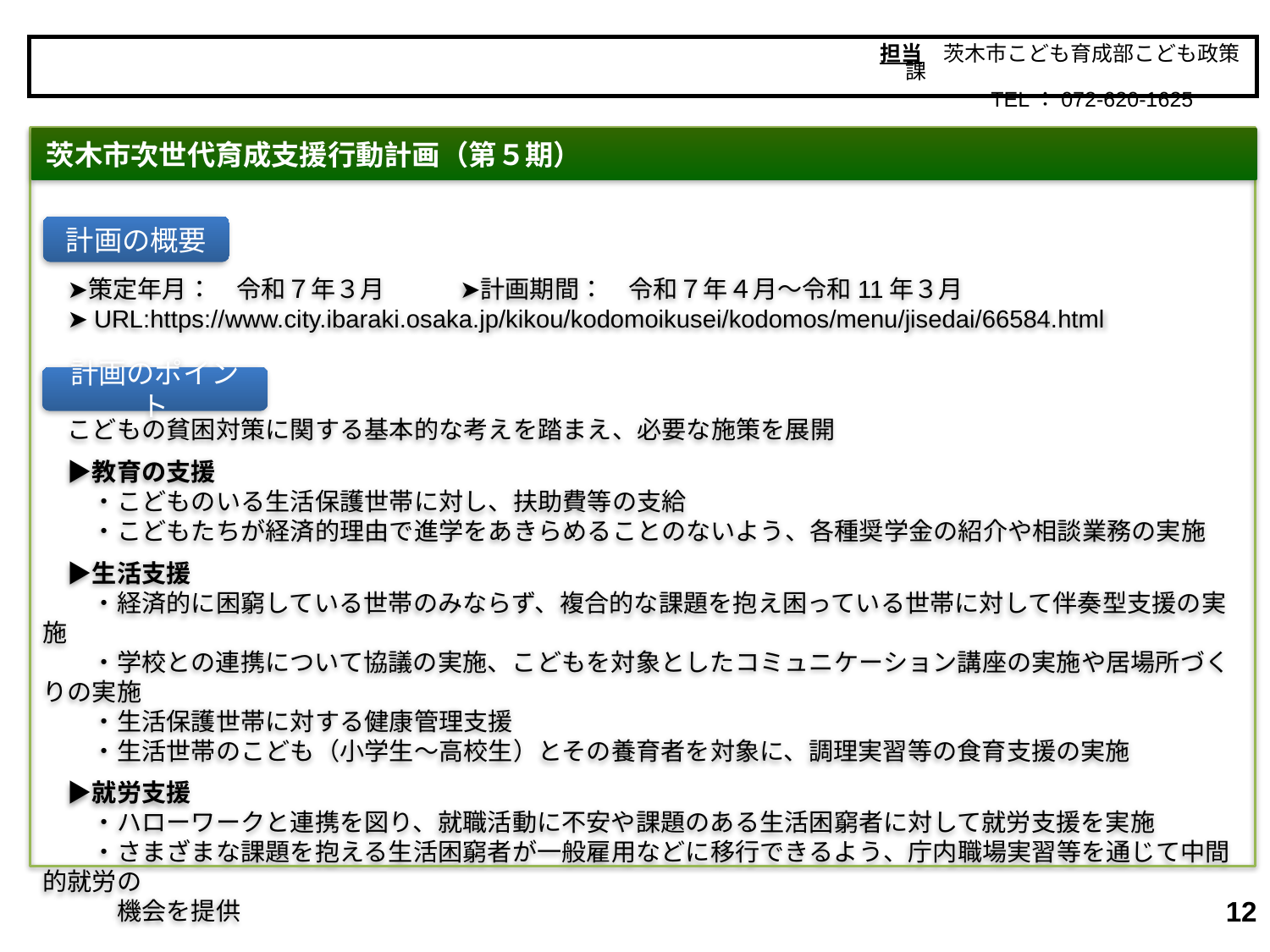

担当　茨木市こども育成部こども政策課
　　　　　TEL：072-620-1625

茨木市

　➤策定年月：　令和７年３月　　　➤計画期間：　令和７年４月～令和11年３月
　➤URL:https://www.city.ibaraki.osaka.jp/kikou/kodomoikusei/kodomos/menu/jisedai/66584.html

　こどもの貧困対策に関する基本的な考えを踏まえ、必要な施策を展開

　▶教育の支援
　　・こどものいる生活保護世帯に対し、扶助費等の支給
　　・こどもたちが経済的理由で進学をあきらめることのないよう、各種奨学金の紹介や相談業務の実施

　▶生活支援
　　・経済的に困窮している世帯のみならず、複合的な課題を抱え困っている世帯に対して伴奏型支援の実施
　　・学校との連携について協議の実施、こどもを対象としたコミュニケーション講座の実施や居場所づくりの実施
　　・生活保護世帯に対する健康管理支援
　　・生活世帯のこども（小学生～高校生）とその養育者を対象に、調理実習等の食育支援の実施

　▶就労支援
　　・ハローワークと連携を図り、就職活動に不安や課題のある生活困窮者に対して就労支援を実施
　　・さまざまな課題を抱える生活困窮者が一般雇用などに移行できるよう、庁内職場実習等を通じて中間的就労の
　　　機会を提供

茨木市次世代育成支援行動計画（第５期）
計画の概要
計画のポイント
12